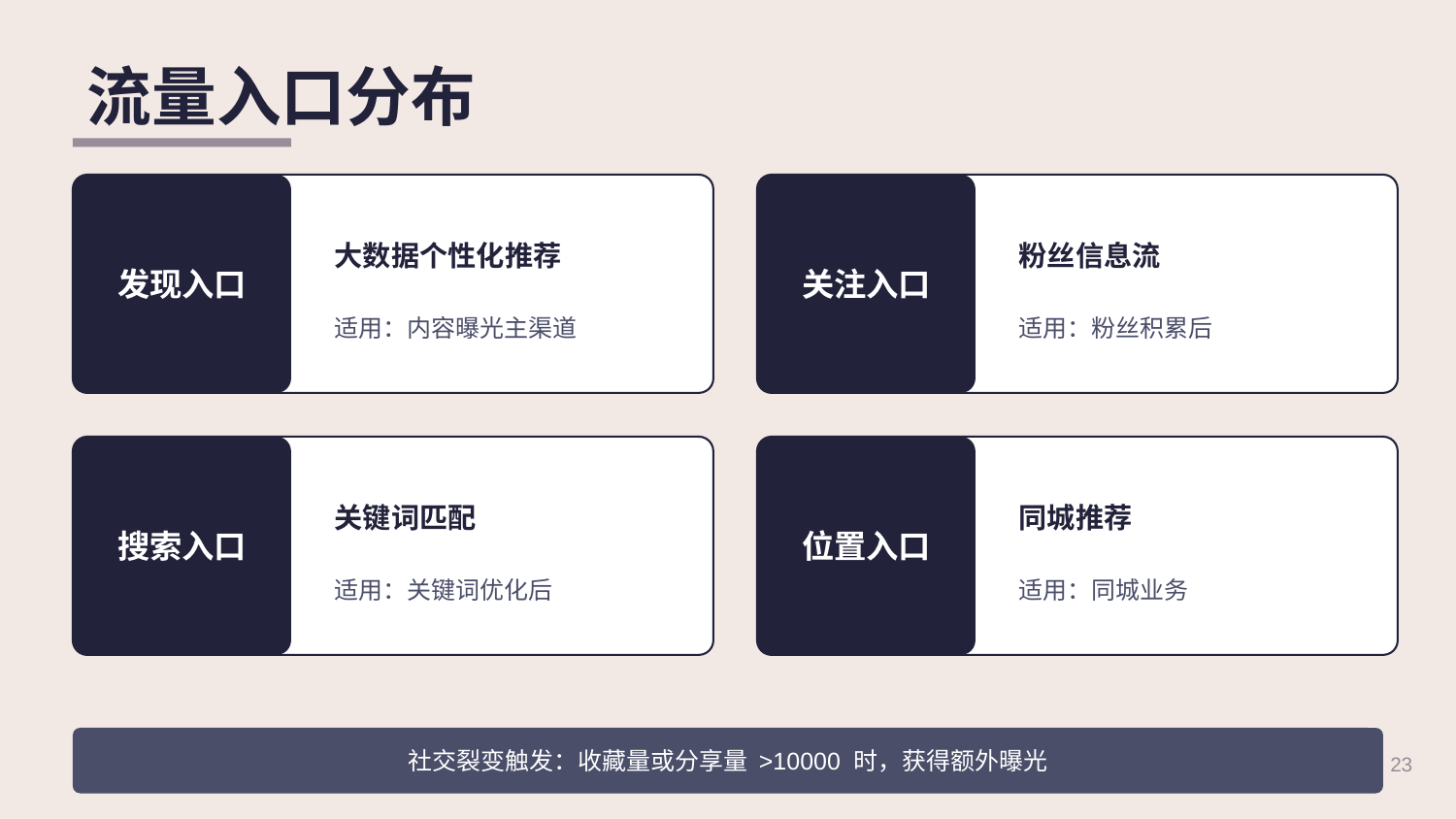

流量入口分布

发现入口

关注入口
大数据个性化推荐
粉丝信息流
适用：内容曝光主渠道
适用：粉丝积累后

搜索入口

位置入口
关键词匹配
同城推荐
适用：关键词优化后
适用：同城业务

社交裂变触发：收藏量或分享量 >10000 时，获得额外曝光
23